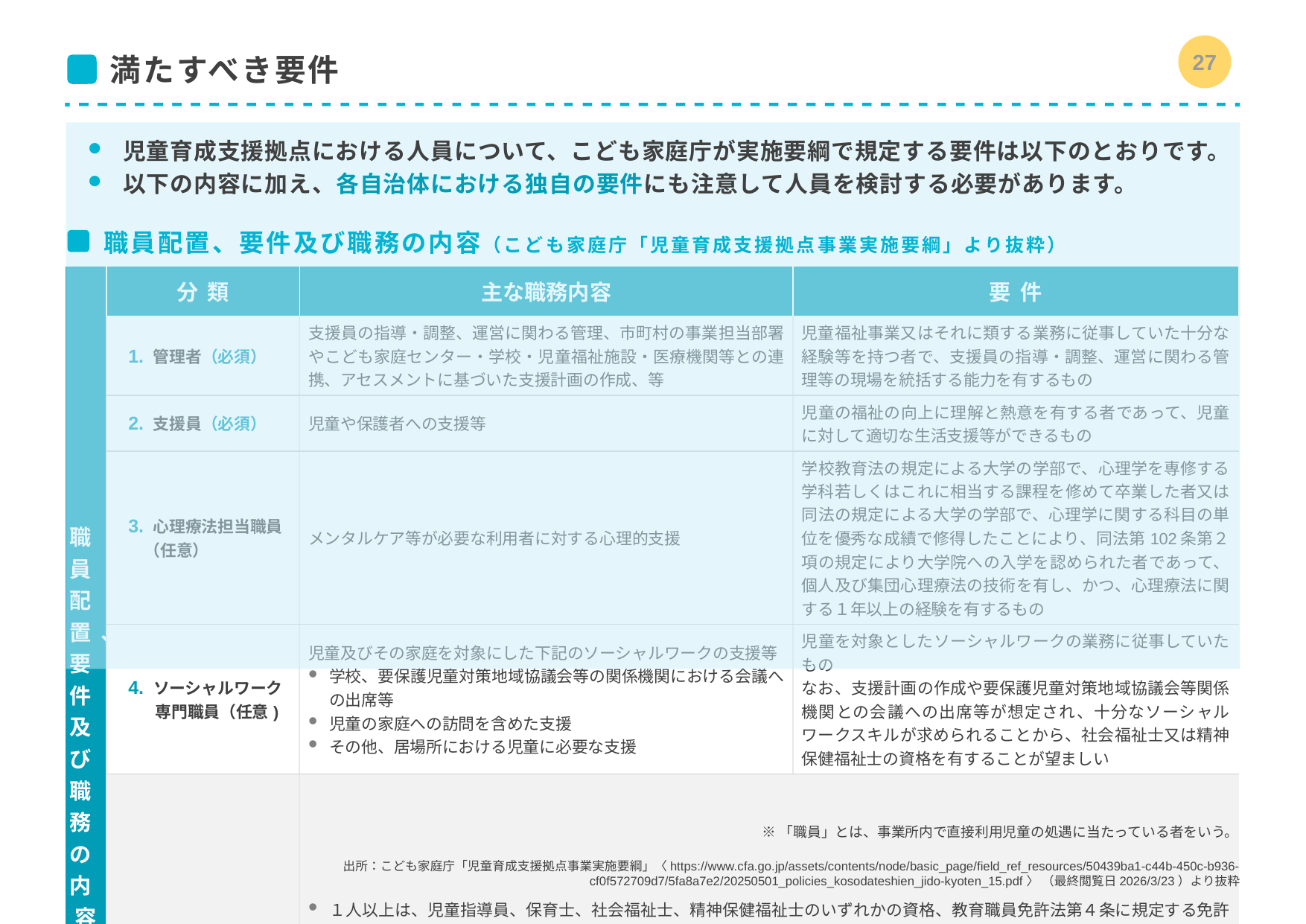

27
# 満たすべき要件
児童育成支援拠点における人員について、こども家庭庁が実施要綱で規定する要件は以下のとおりです。
以下の内容に加え、各自治体における独自の要件にも注意して人員を検討する必要があります。
職員配置、要件及び職務の内容（こども家庭庁「児童育成支援拠点事業実施要綱」より抜粋）

| 職員配置、要件及び職務の内容 | 分類 | 主な職務内容 | 要件 |
| --- | --- | --- | --- |
|  | 1. 管理者（必須） | 支援員の指導・調整、運営に関わる管理、市町村の事業担当部署やこども家庭センター・学校・児童福祉施設・医療機関等との連携、アセスメントに基づいた支援計画の作成、等 | 児童福祉事業又はそれに類する業務に従事していた十分な経験等を持つ者で、支援員の指導・調整、運営に関わる管理等の現場を統括する能力を有するもの |
|  | 2. 支援員（必須） | 児童や保護者への支援等 | 児童の福祉の向上に理解と熱意を有する者であって、児童に対して適切な生活支援等ができるもの |
|  | 3. 心理療法担当職員 （任意） | メンタルケア等が必要な利用者に対する心理的支援 | 学校教育法の規定による大学の学部で、心理学を専修する学科若しくはこれに相当する課程を修めて卒業した者又は同法の規定による大学の学部で、心理学に関する科目の単位を優秀な成績で修得したことにより、同法第102条第２項の規定により大学院への入学を認められた者であって、個人及び集団心理療法の技術を有し、かつ、心理療法に関する１年以上の経験を有するもの |
|  | 4. ソーシャルワーク 専門職員（任意) | 児童及びその家庭を対象にした下記のソーシャルワークの支援等 学校、要保護児童対策地域協議会等の関係機関における会議への出席等 児童の家庭への訪問を含めた支援 その他、居場所における児童に必要な支援 | 児童を対象としたソーシャルワークの業務に従事していたもの なお、支援計画の作成や要保護児童対策地域協議会等関係機関との会議への出席等が想定され、十分なソーシャルワークスキルが求められることから、社会福祉士又は精神保健福祉士の資格を有することが望ましい |
|  | 【共通要件】 | １人以上は、児童指導員、保育士、社会福祉士、精神保健福祉士のいずれかの資格、教育職員免許法第４条に規定する免許状若しくは児童福祉事業に２年以上従事していた経験を有する者又は③心理療法担当職員に該当する者を必ず置くこと。 管理者又は支援員のうち１人以上は、必ず常勤職員とすることとし、利用者や関係機関と信頼関係の構築に努めること 人員配置にあたっては、児童５人に対し１人以上の職員を目安に配置することとし、利用児童がいる時間帯については、２人以上の職員を必ず配置すること。 利用児童が５人未満の場合は、職員のうち１人を除いた者については同一敷地内にある他の事業所、施設等の職務に従事していても差し支えないこと。 |  |
※「職員」とは、事業所内で直接利用児童の処遇に当たっている者をいう。
出所：こども家庭庁「児童育成支援拠点事業実施要綱」〈https://www.cfa.go.jp/assets/contents/node/basic_page/field_ref_resources/50439ba1-c44b-450c-b936-cf0f572709d7/5fa8a7e2/20250501_policies_kosodateshien_jido-kyoten_15.pdf〉 （最終閲覧日2026/3/23）より抜粋